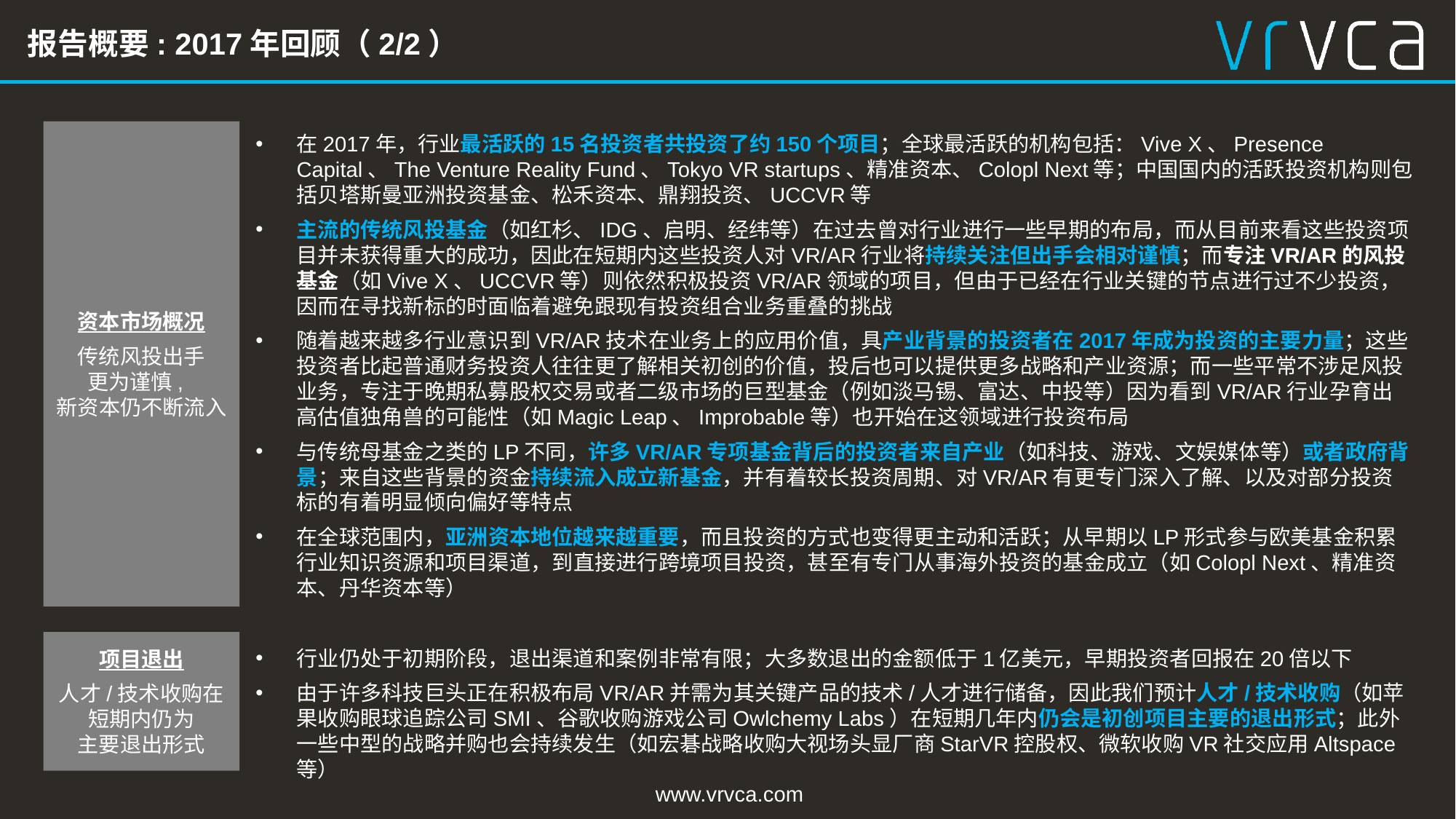

报告概要: 2017年回顾（2/2）
资本市场概况
传统风投出手
更为谨慎,
新资本仍不断流入
在2017年，行业最活跃的15名投资者共投资了约150个项目；全球最活跃的机构包括：Vive X、Presence Capital、The Venture Reality Fund、Tokyo VR startups、精准资本、Colopl Next等；中国国内的活跃投资机构则包括贝塔斯曼亚洲投资基金、松禾资本、鼎翔投资、UCCVR等
主流的传统风投基金（如红杉、IDG、启明、经纬等）在过去曾对行业进行一些早期的布局，而从目前来看这些投资项目并未获得重大的成功，因此在短期内这些投资人对VR/AR行业将持续关注但出手会相对谨慎；而专注VR/AR的风投基金（如Vive X、UCCVR等）则依然积极投资VR/AR领域的项目，但由于已经在行业关键的节点进行过不少投资，因而在寻找新标的时面临着避免跟现有投资组合业务重叠的挑战
随着越来越多行业意识到VR/AR技术在业务上的应用价值，具产业背景的投资者在2017年成为投资的主要力量；这些投资者比起普通财务投资人往往更了解相关初创的价值，投后也可以提供更多战略和产业资源；而一些平常不涉足风投业务，专注于晚期私募股权交易或者二级市场的巨型基金（例如淡马锡、富达、中投等）因为看到VR/AR行业孕育出高估值独角兽的可能性（如Magic Leap、Improbable等）也开始在这领域进行投资布局
与传统母基金之类的LP不同，许多VR/AR专项基金背后的投资者来自产业（如科技、游戏、文娱媒体等）或者政府背景；来自这些背景的资金持续流入成立新基金，并有着较长投资周期、对VR/AR有更专门深入了解、以及对部分投资标的有着明显倾向偏好等特点
在全球范围内，亚洲资本地位越来越重要，而且投资的方式也变得更主动和活跃；从早期以LP形式参与欧美基金积累行业知识资源和项目渠道，到直接进行跨境项目投资，甚至有专门从事海外投资的基金成立（如Colopl Next、精准资本、丹华资本等）
项目退出
人才/技术收购在短期内仍为
主要退出形式
行业仍处于初期阶段，退出渠道和案例非常有限；大多数退出的金额低于1亿美元，早期投资者回报在20倍以下
由于许多科技巨头正在积极布局VR/AR并需为其关键产品的技术/人才进行储备，因此我们预计人才/技术收购（如苹果收购眼球追踪公司SMI、谷歌收购游戏公司Owlchemy Labs）在短期几年内仍会是初创项目主要的退出形式；此外一些中型的战略并购也会持续发生（如宏碁战略收购大视场头显厂商StarVR控股权、微软收购VR社交应用Altspace等）
www.vrvca.com